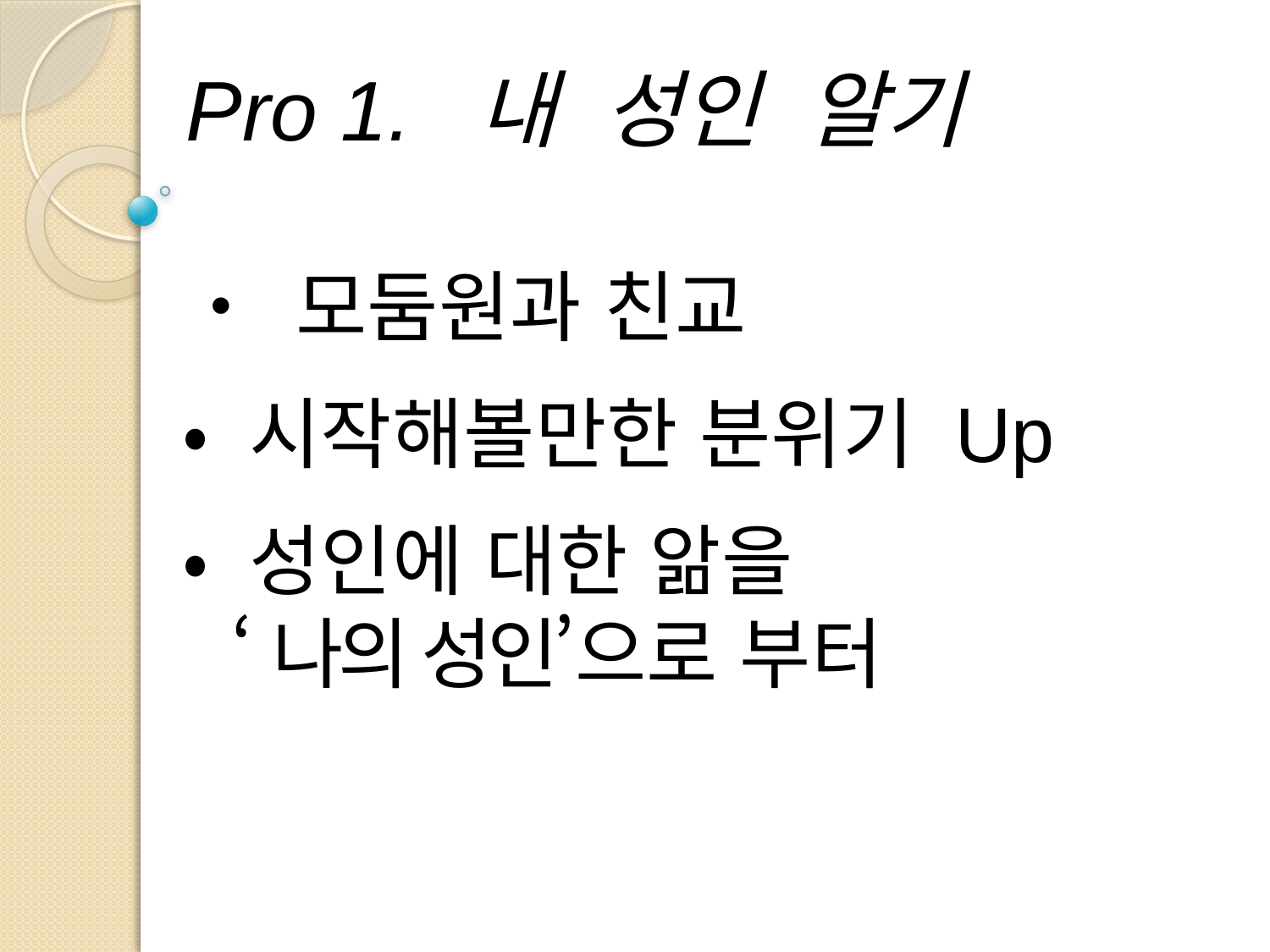

Pro 1.  내  성인  알기
• 모둠원과 친교

• 시작해볼만한 분위기 Up

• 성인에 대한 앎을
   ‘나의 성인’으로 부터